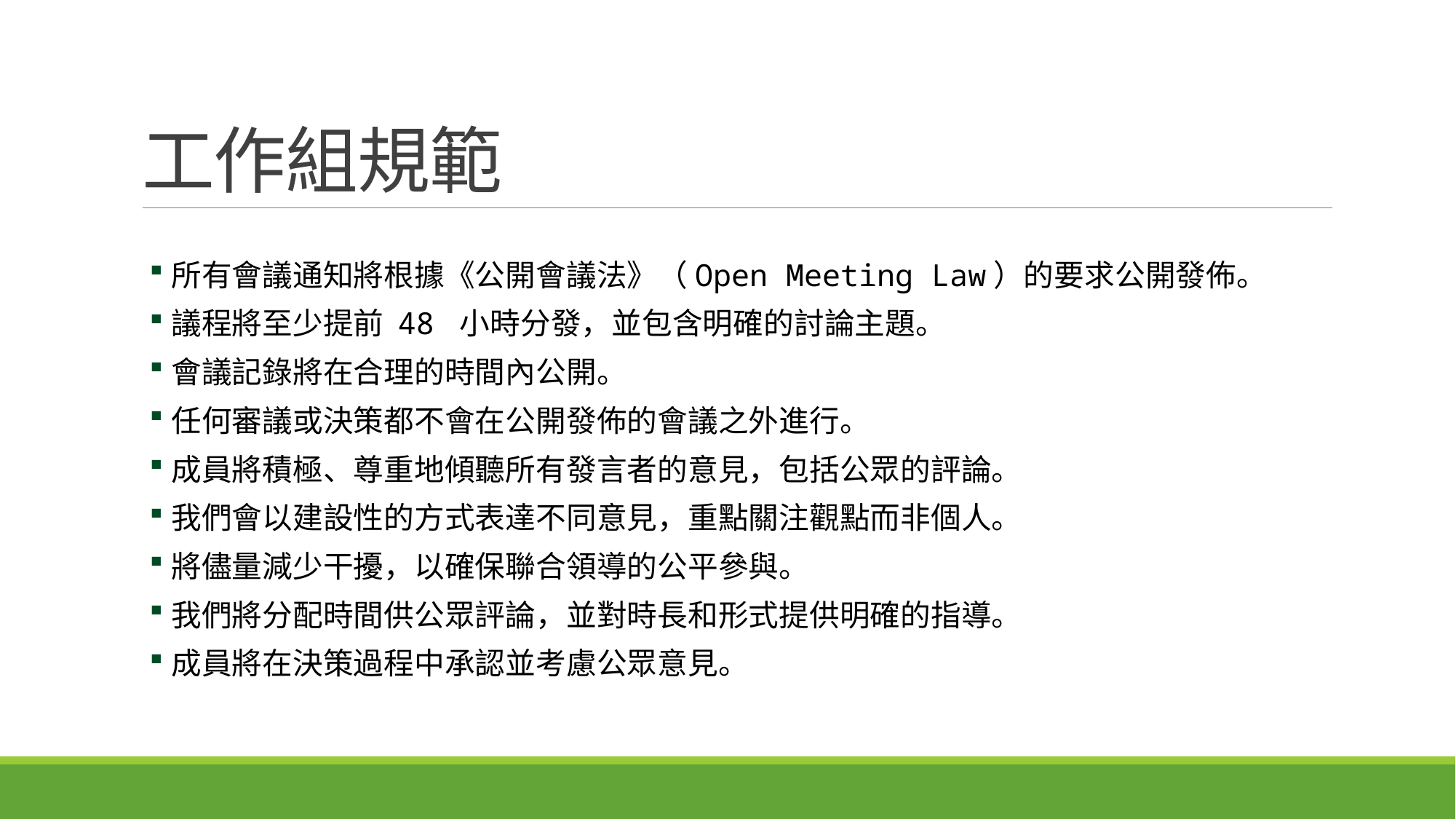

# 工作組規範
所有會議通知將根據《公開會議法》（Open Meeting Law）的要求公開發佈。
議程將至少提前 48 小時分發，並包含明確的討論主題。
會議記錄將在合理的時間內公開。
任何審議或決策都不會在公開發佈的會議之外進行。
成員將積極、尊重地傾聽所有發言者的意見，包括公眾的評論。
我們會以建設性的方式表達不同意見，重點關注觀點而非個人。
將儘量減少干擾，以確保聯合領導的公平參與。
我們將分配時間供公眾評論，並對時長和形式提供明確的指導。
成員將在決策過程中承認並考慮公眾意見。